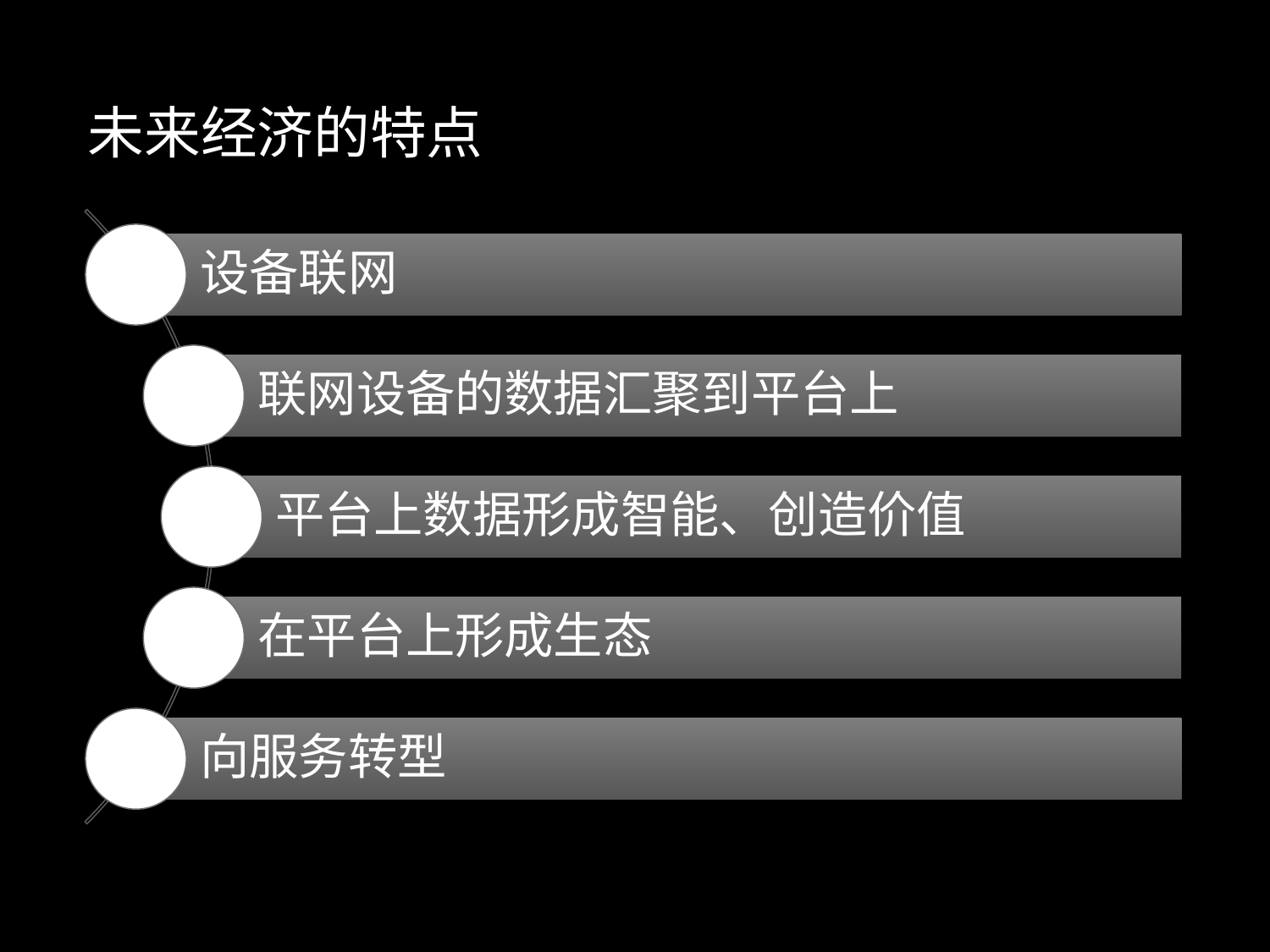

# 未来经济的特点
设备联网
联网设备的数据汇聚到平台上
平台上数据形成智能、创造价值
在平台上形成生态
向服务转型